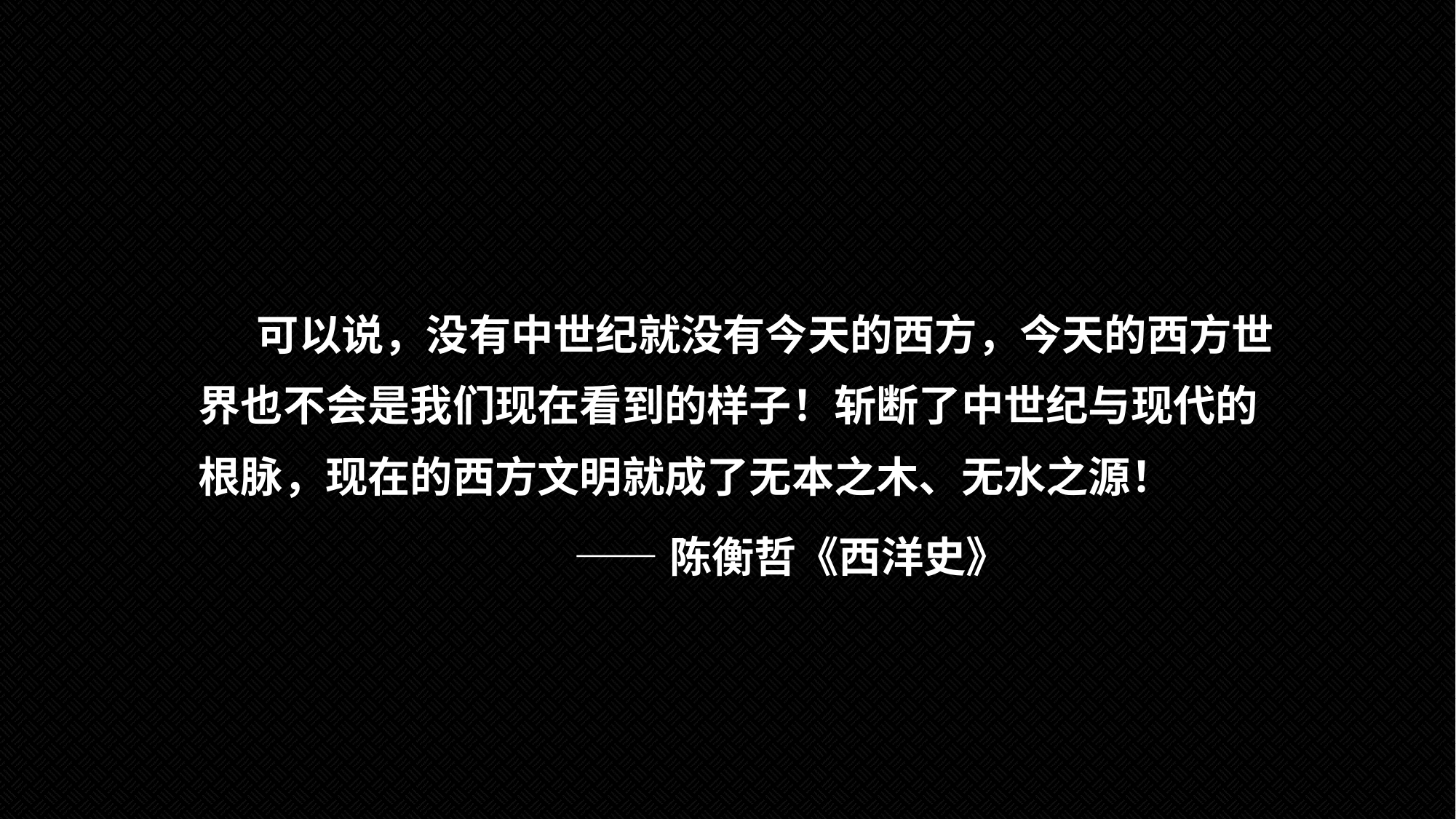

可以说，没有中世纪就没有今天的西方，今天的西方世界也不会是我们现在看到的样子！斩断了中世纪与现代的根脉，现在的西方文明就成了无本之木、无水之源！
                                       ——陈衡哲《西洋史》